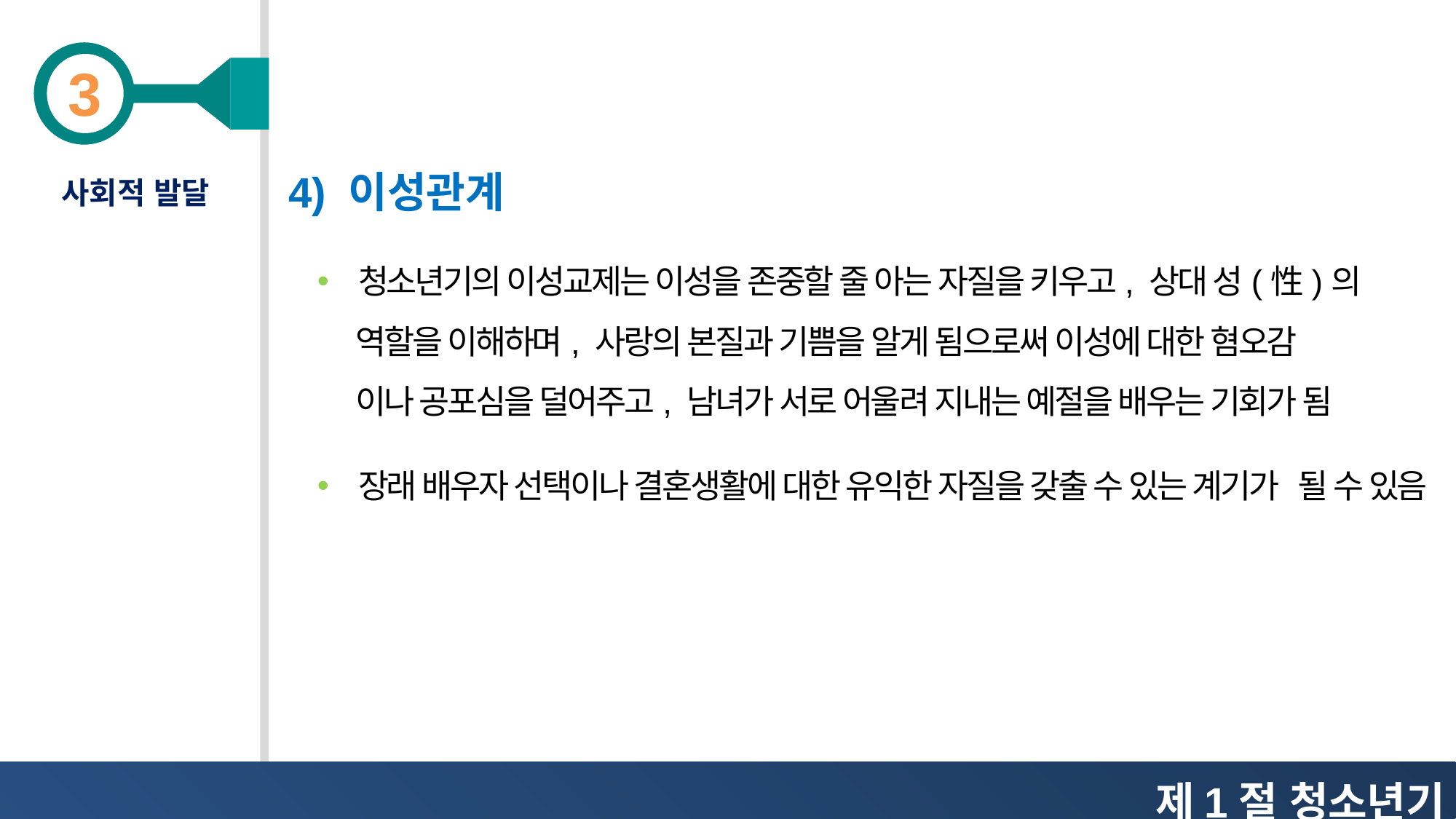

4) 이성관계
사회적 발달
청소년기의 이성교제는 이성을 존중할 줄 아는 자질을 키우고, 상대 성(性)의
    역할을 이해하며, 사랑의 본질과 기쁨을 알게 됨으로써 이성에 대한 혐오감
    이나 공포심을 덜어주고, 남녀가 서로 어울려 지내는 예절을 배우는 기회가 됨

장래 배우자 선택이나 결혼생활에 대한 유익한 자질을 갖출 수 있는 계기가   될 수 있음
제1절 청소년기